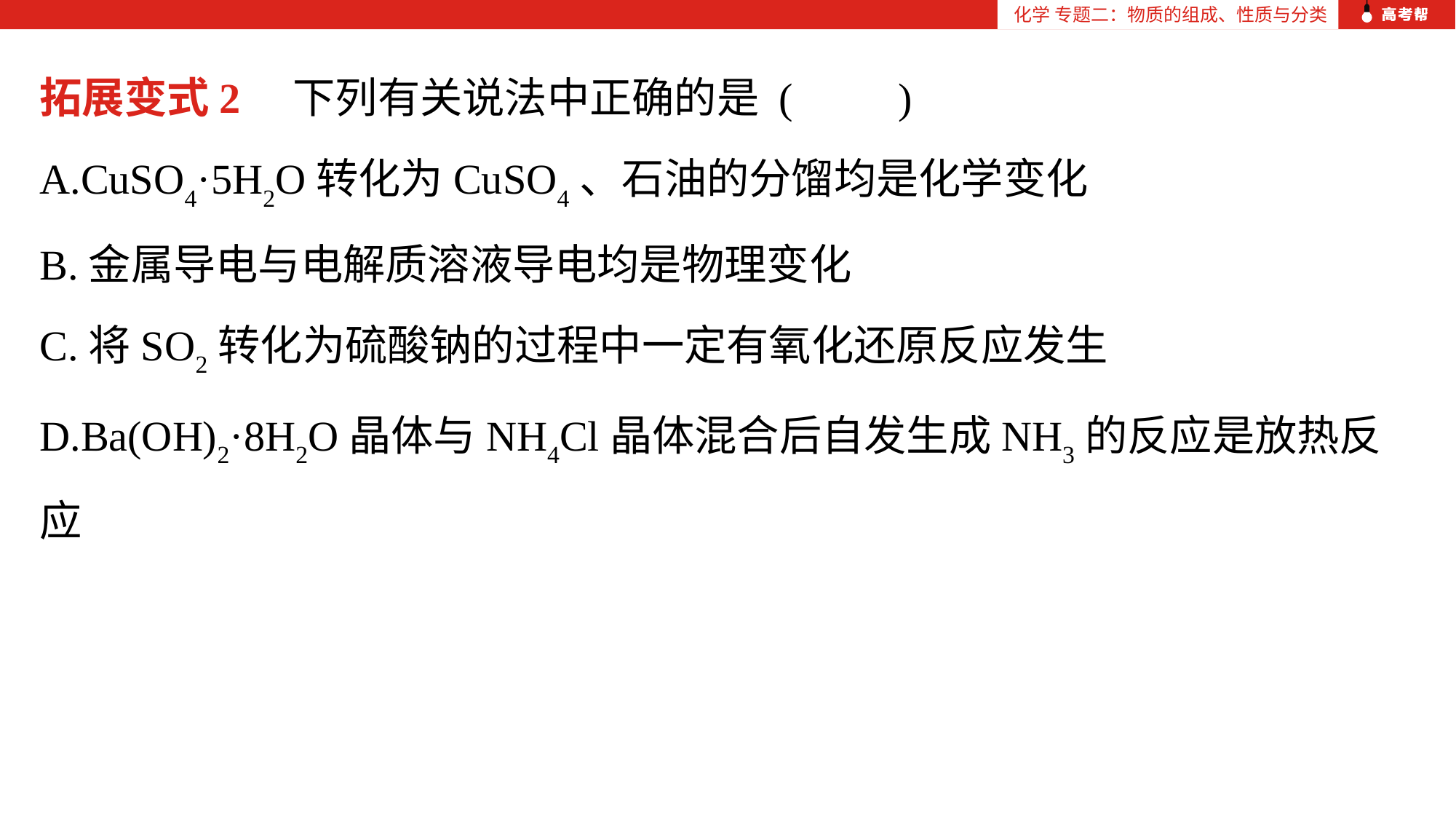

化学 专题二：物质的组成、性质与分类

拓展变式2    下列有关说法中正确的是 (　　)
A.CuSO4·5H2O转化为CuSO4、石油的分馏均是化学变化
B.金属导电与电解质溶液导电均是物理变化
C.将SO2转化为硫酸钠的过程中一定有氧化还原反应发生
D.Ba(OH)2·8H2O晶体与NH4Cl晶体混合后自发生成NH3的反应是放热反应